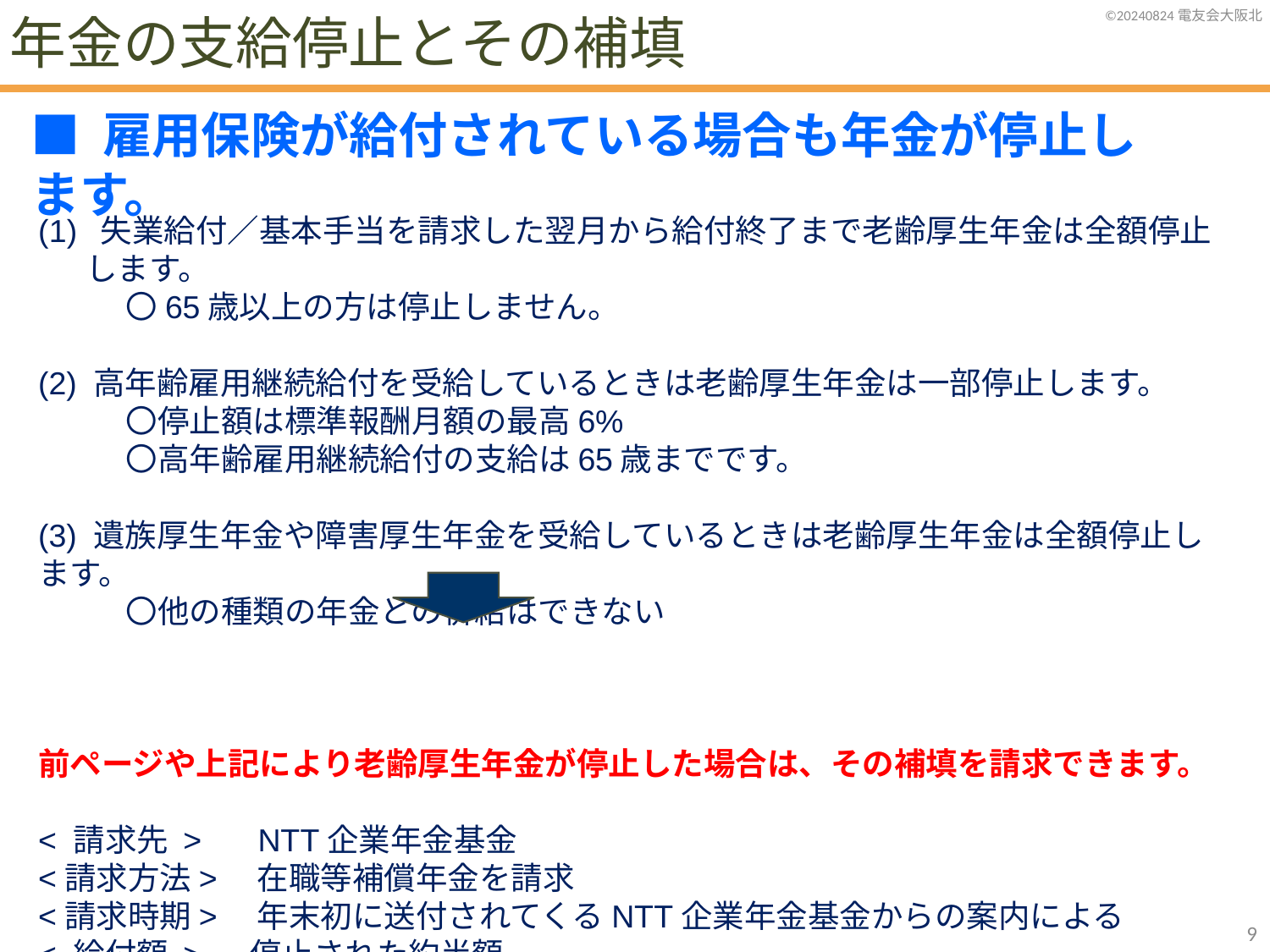

年金の支給停止とその補填
■ 雇用保険が給付されている場合も年金が停止します。
 失業給付／基本手当を請求した翌月から給付終了まで老齢厚生年金は全額停止します。
〇65歳以上の方は停止しません。

(2) 高年齢雇用継続給付を受給しているときは老齢厚生年金は一部停止します。
〇停止額は標準報酬月額の最高6%
〇高年齢雇用継続給付の支給は65歳までです。

(3) 遺族厚生年金や障害厚生年金を受給しているときは老齢厚生年金は全額停止します。
〇他の種類の年金との併給はできない

前ページや上記により老齢厚生年金が停止した場合は、その補填を請求できます。

< 請求先 > 　NTT企業年金基金
<請求方法>　在職等補償年金を請求
<請求時期>　年末初に送付されてくるNTT企業年金基金からの案内による
< 給付額 > 　停止された約半額
<給付時期>　停止された翌年の7月15日

9